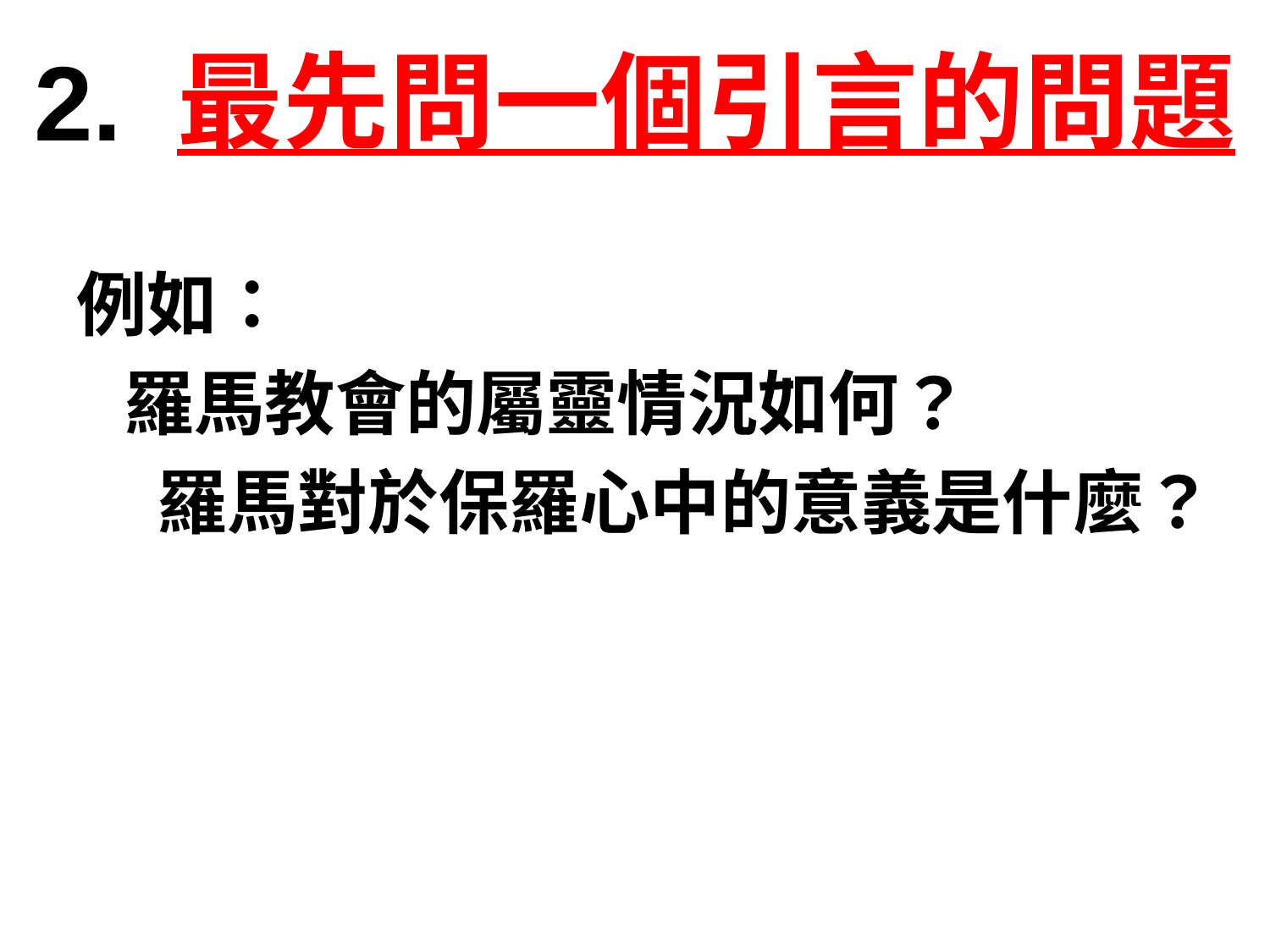

# 2. 最先問一個引言的問題
例如：
	羅馬教會的屬靈情況如何？
	 羅馬對於保羅心中的意義是什麼？